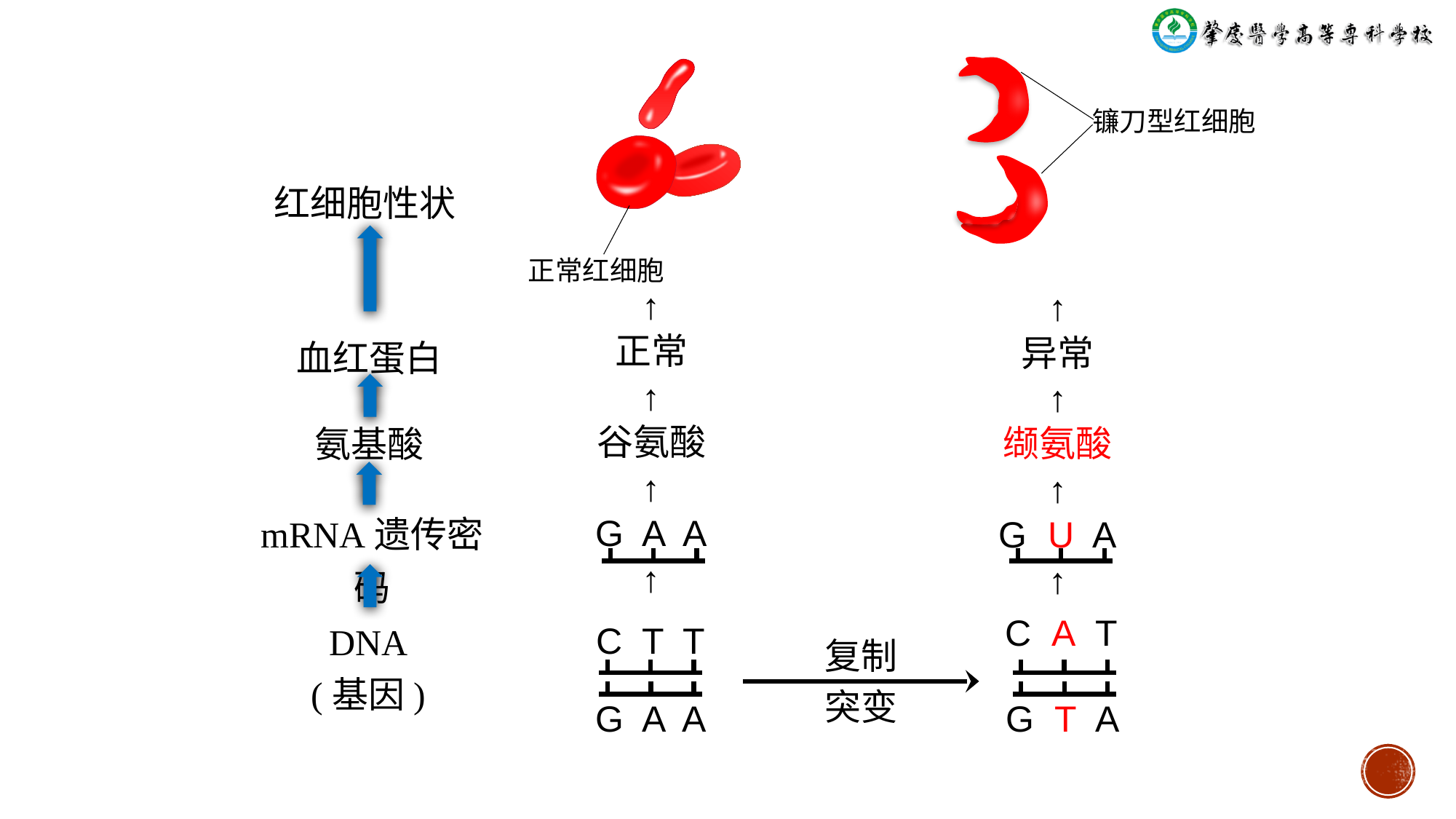

镰刀型红细胞

红细胞性状

正常红细胞
↑
正常
↑
谷氨酸
↑
G  A  A
↑
↑
异常
↑
缬氨酸
↑
G  U  A
↑
血红蛋白

氨基酸

mRNA遗传密码

DNA
(基因)
C  A  T
C  T  T
复制
突变
G  A  A
G  T  A